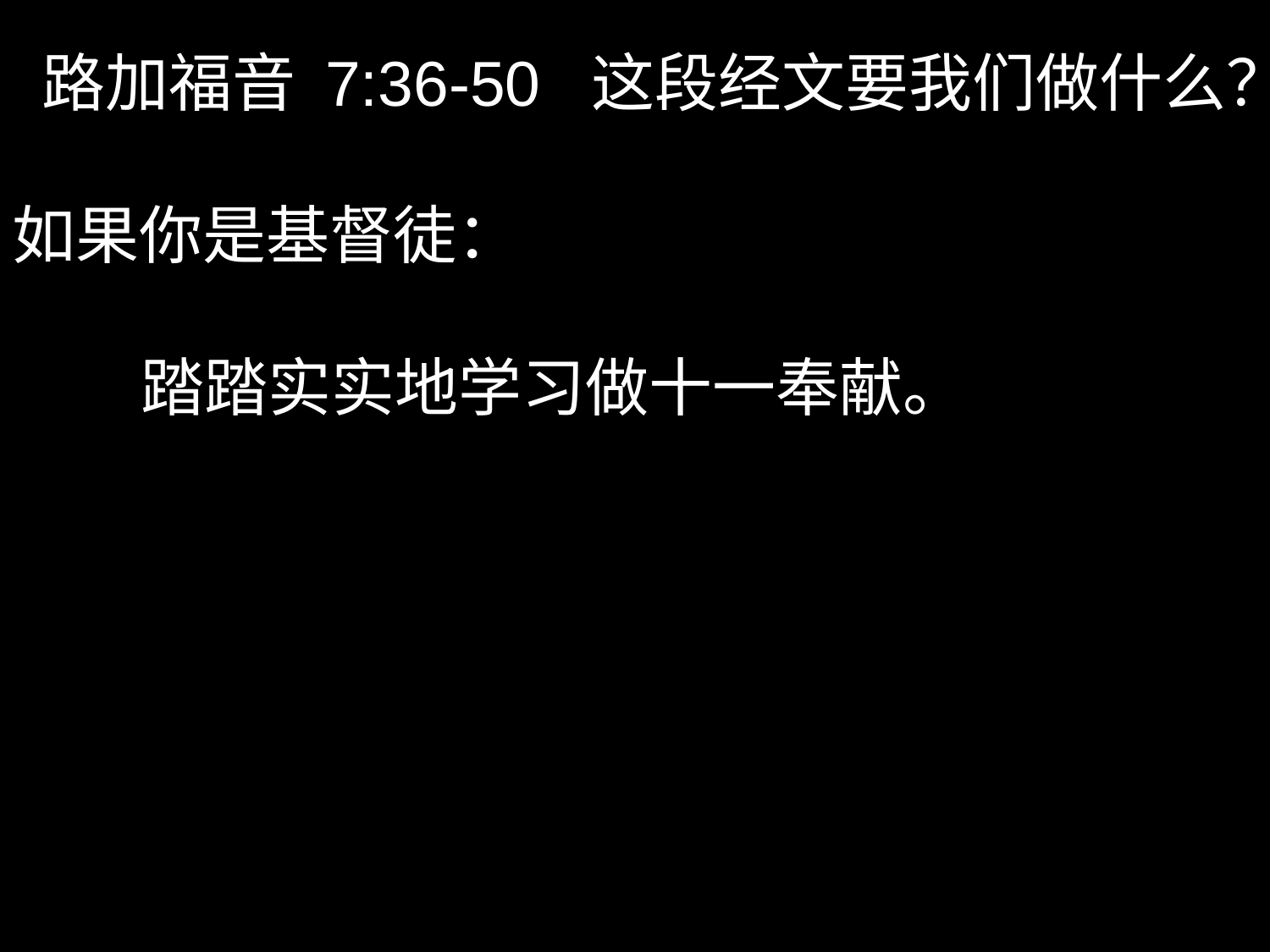

路加福音 7:36-50  这段经文要我们做什么？

如果你是基督徒：

        踏踏实实地学习做十一奉献。